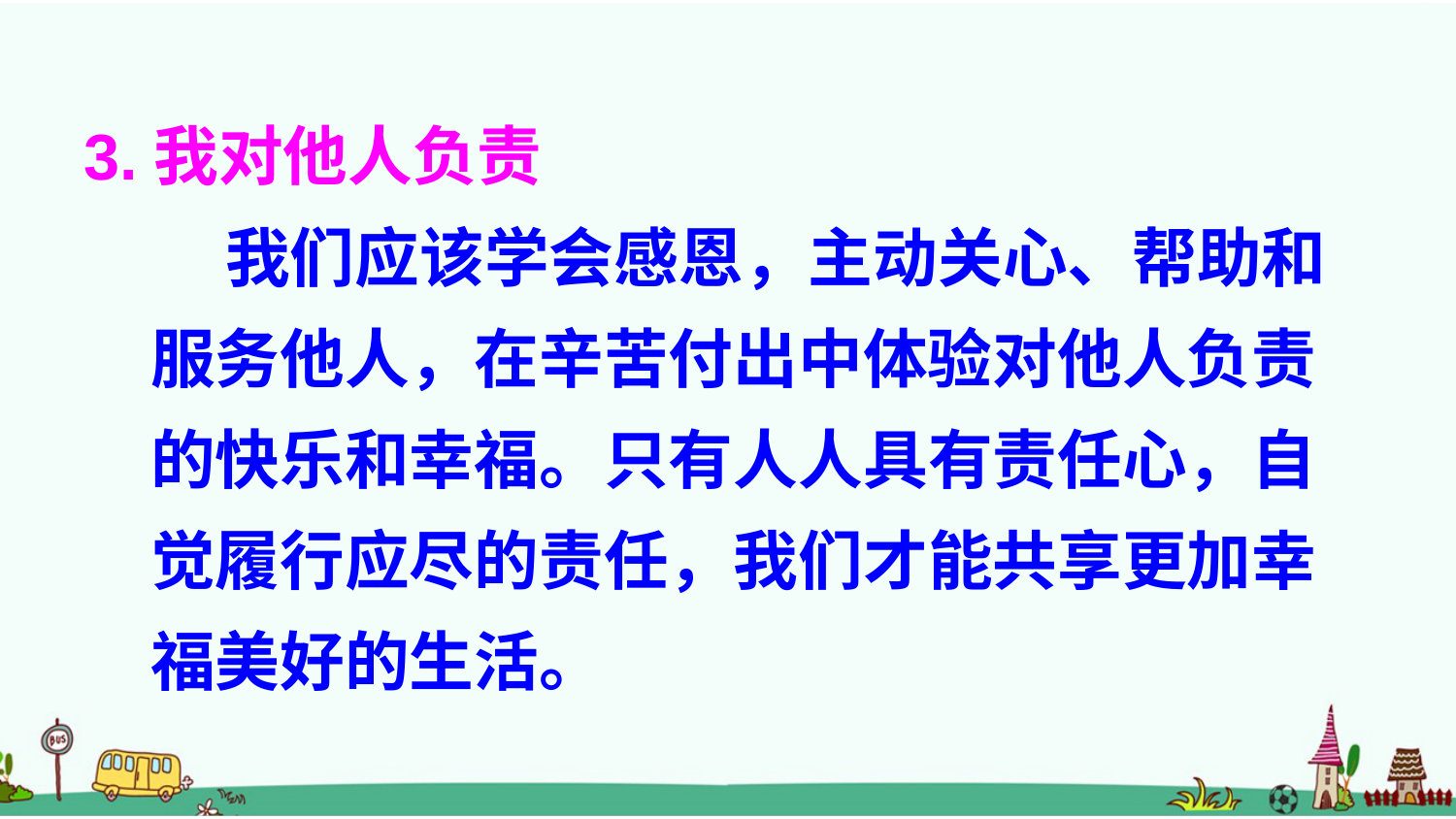

3.我对他人负责
    我们应该学会感恩，主动关心、帮助和服务他人，在辛苦付出中体验对他人负责的快乐和幸福。只有人人具有责任心，自觉履行应尽的责任，我们才能共享更加幸福美好的生活。